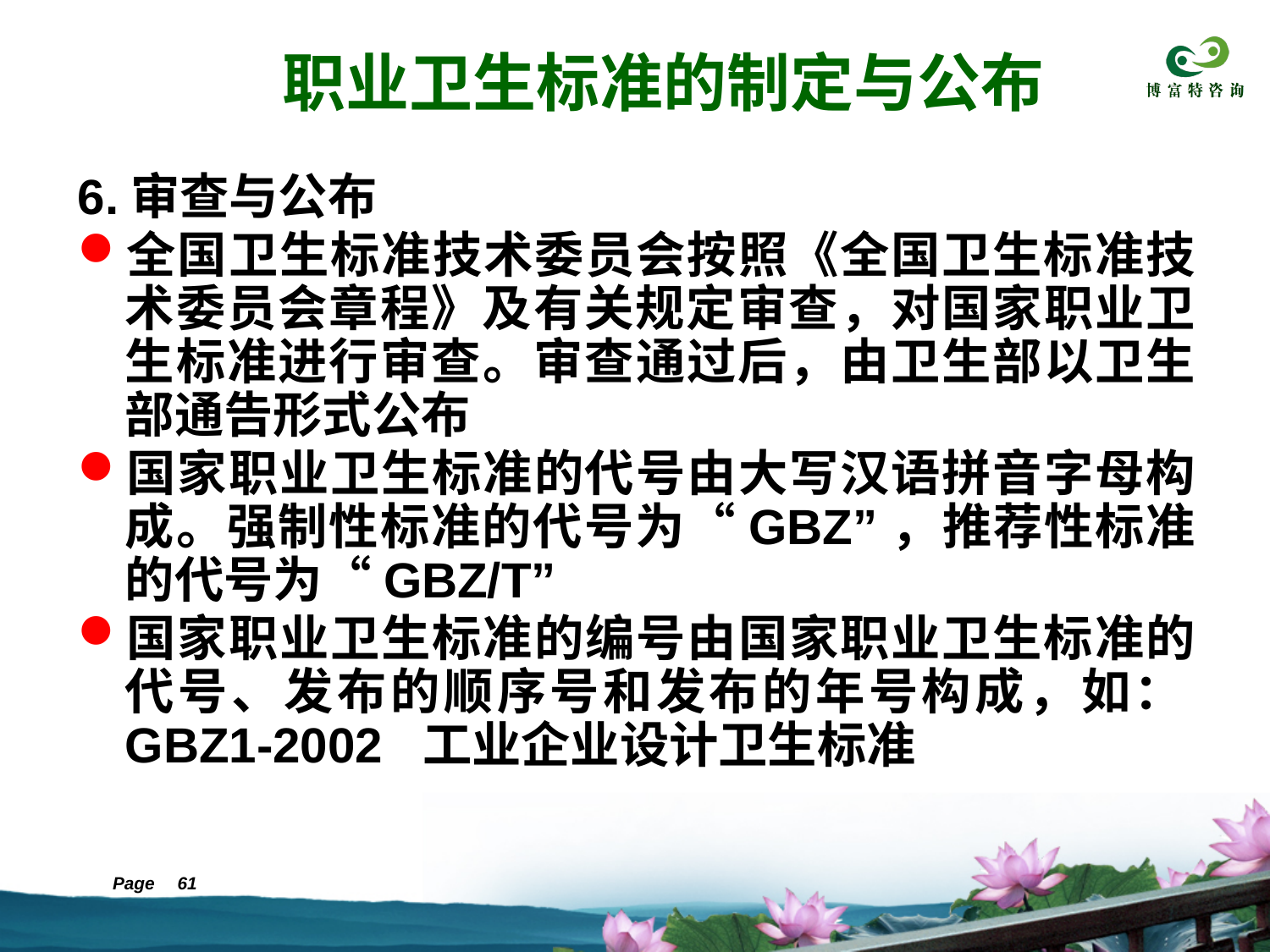

职业卫生标准的制定与公布
6.审查与公布
全国卫生标准技术委员会按照《全国卫生标准技术委员会章程》及有关规定审查，对国家职业卫生标准进行审查。审查通过后，由卫生部以卫生部通告形式公布
国家职业卫生标准的代号由大写汉语拼音字母构成。强制性标准的代号为“GBZ”，推荐性标准的代号为“GBZ/T”
国家职业卫生标准的编号由国家职业卫生标准的代号、发布的顺序号和发布的年号构成，如：GBZ1-2002  工业企业设计卫生标准